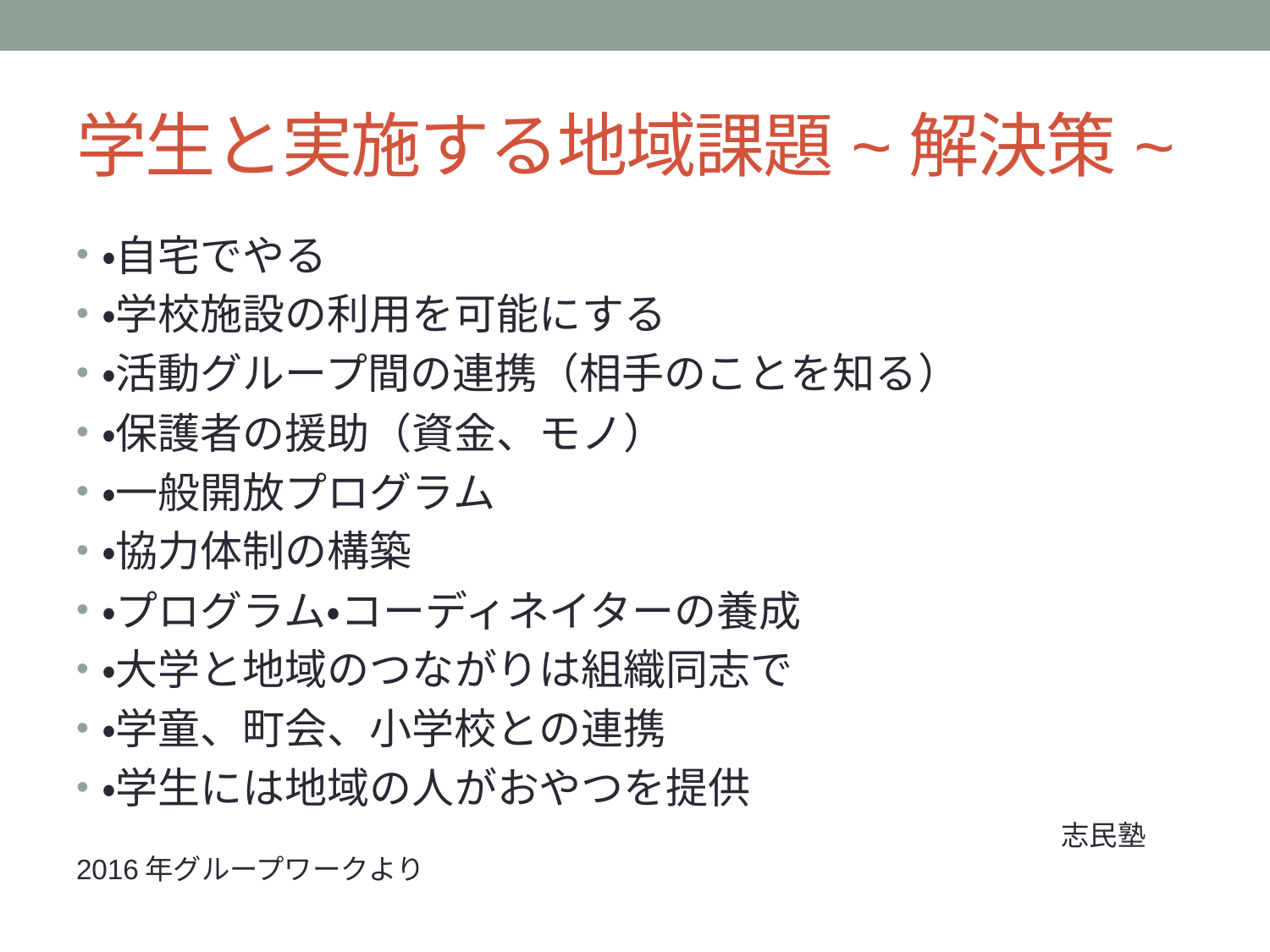

# 学生と実施する地域課題~解決策~
・自宅でやる
・学校施設の利用を可能にする
・活動グループ間の連携（相手のことを知る）
・保護者の援助（資金、モノ）
・一般開放プログラム
・協力体制の構築
・プログラム・コーディネイターの養成
・大学と地域のつながりは組織同志で
・学童、町会、小学校との連携
・学生には地域の人がおやつを提供
　　　　　　　　　　　　　　　　　　　　　　　　　　　　　　　　　　　志民塾2016年グループワークより